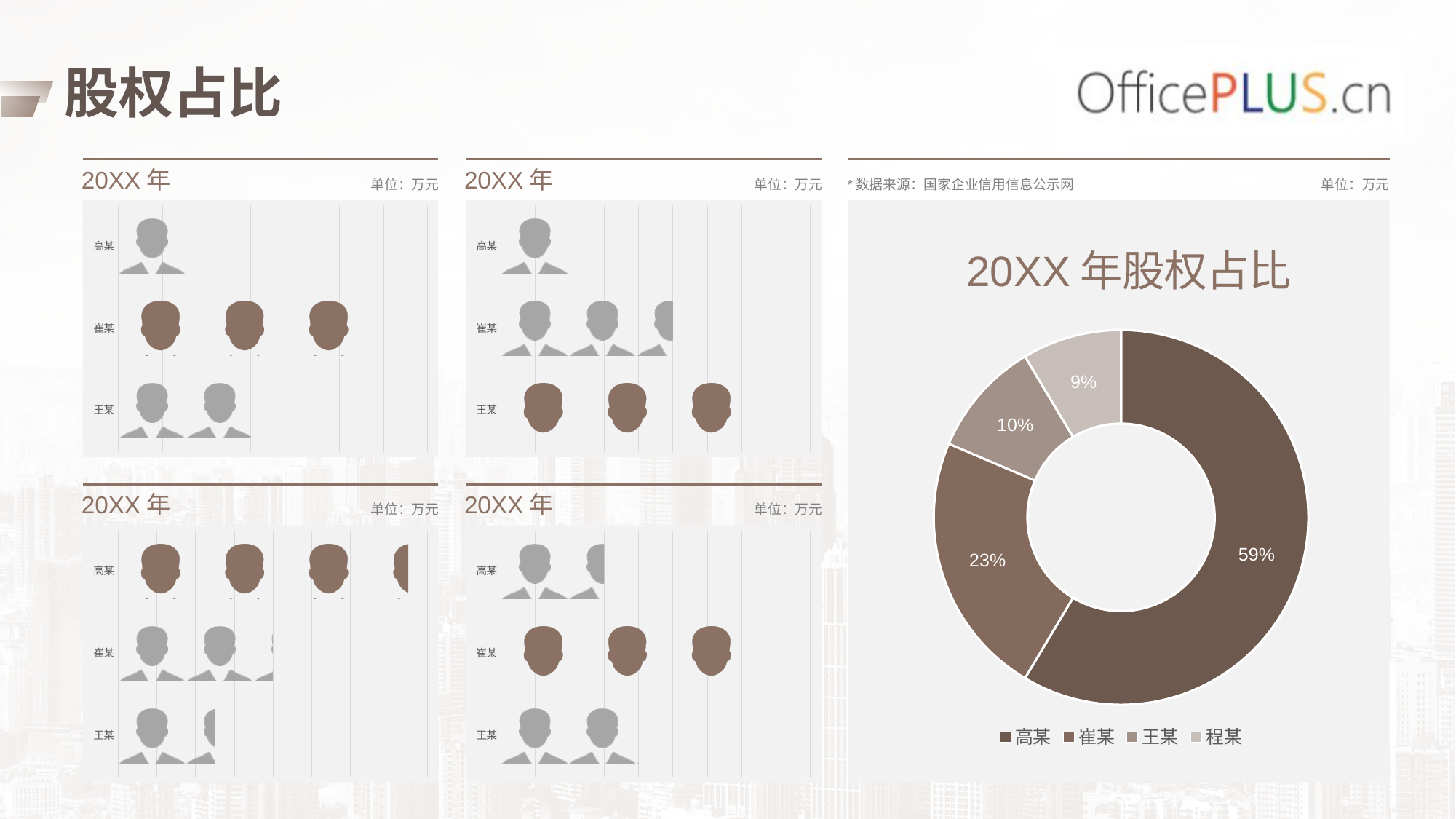

股权占比
20XX年
20XX年
单位：万元
单位：万元
*数据来源：国家企业信用信息公示网
单位：万元

### Chart

| Category | 人数 |
|---|---|
| 高某 | 3.0 |
| 崔某 | 12.0 |
| 王某 | 6.0 |

### Chart

| Category | 人数 |
|---|---|
| 高某 | 2.0 |
| 崔某 | 5.0 |
| 王某 | 8.0 |

### Chart: 20XX年股权占比

| Category | 销售额 |
|---|---|
| 高某 | 8.2 |
| 崔某 | 3.2 |
| 王某 | 1.4 |
| 程某 | 1.2 |
20XX年
20XX年
单位：万元
单位：万元

### Chart

| Category | 人数 |
|---|---|
| 高某 | 3.0 |
| 崔某 | 8.0 |
| 王某 | 4.0 |

### Chart

| Category | 人数 |
|---|---|
| 高某 | 15.0 |
| 崔某 | 8.0 |
| 王某 | 5.0 |